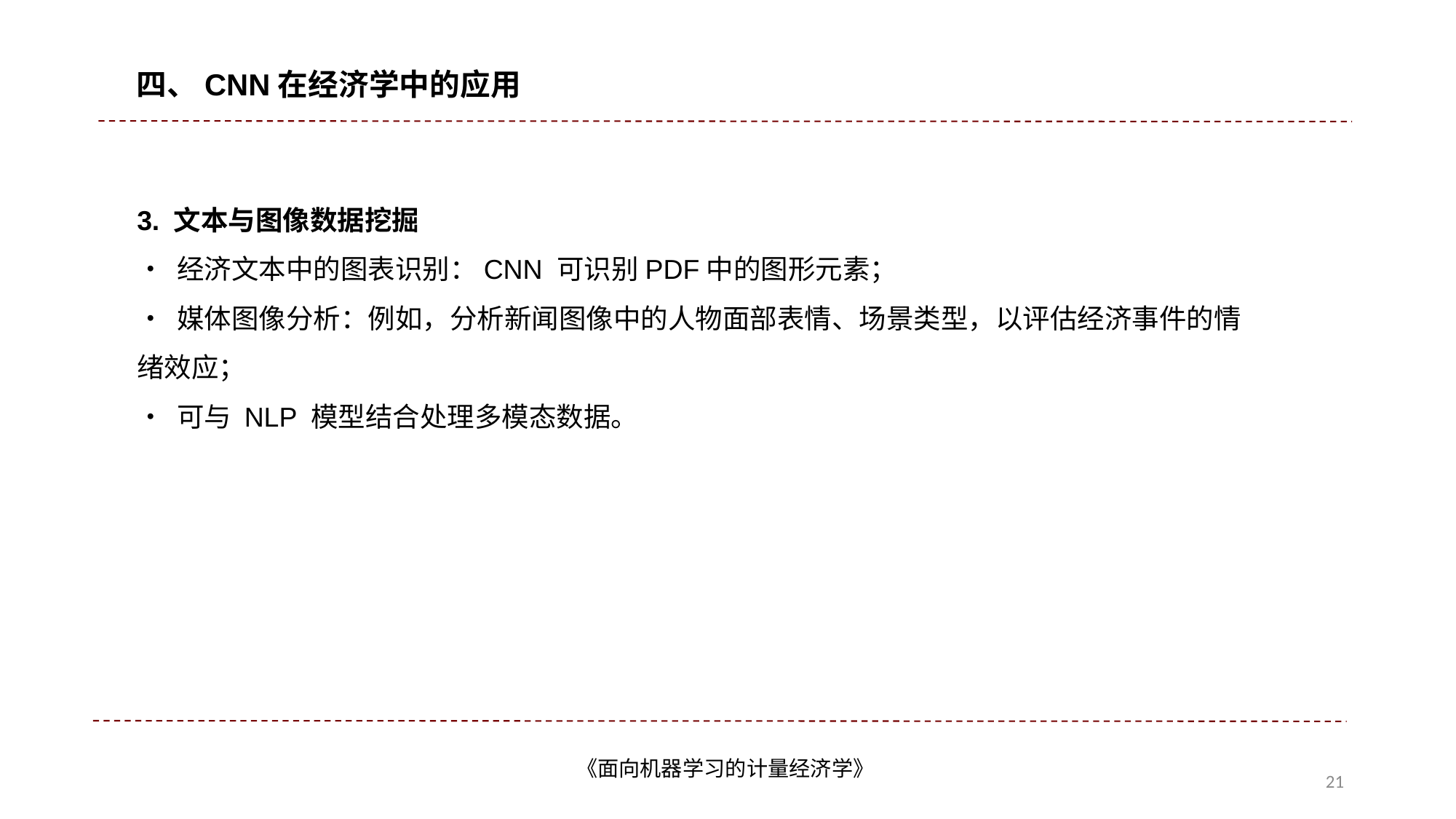

四、CNN在经济学中的应用

3. 文本与图像数据挖掘
• 经济文本中的图表识别：CNN 可识别PDF中的图形元素；
• 媒体图像分析：例如，分析新闻图像中的人物面部表情、场景类型，以评估经济事件的情绪效应；
• 可与 NLP 模型结合处理多模态数据。

2025年7月
《面向机器学习的计量经济学》
21